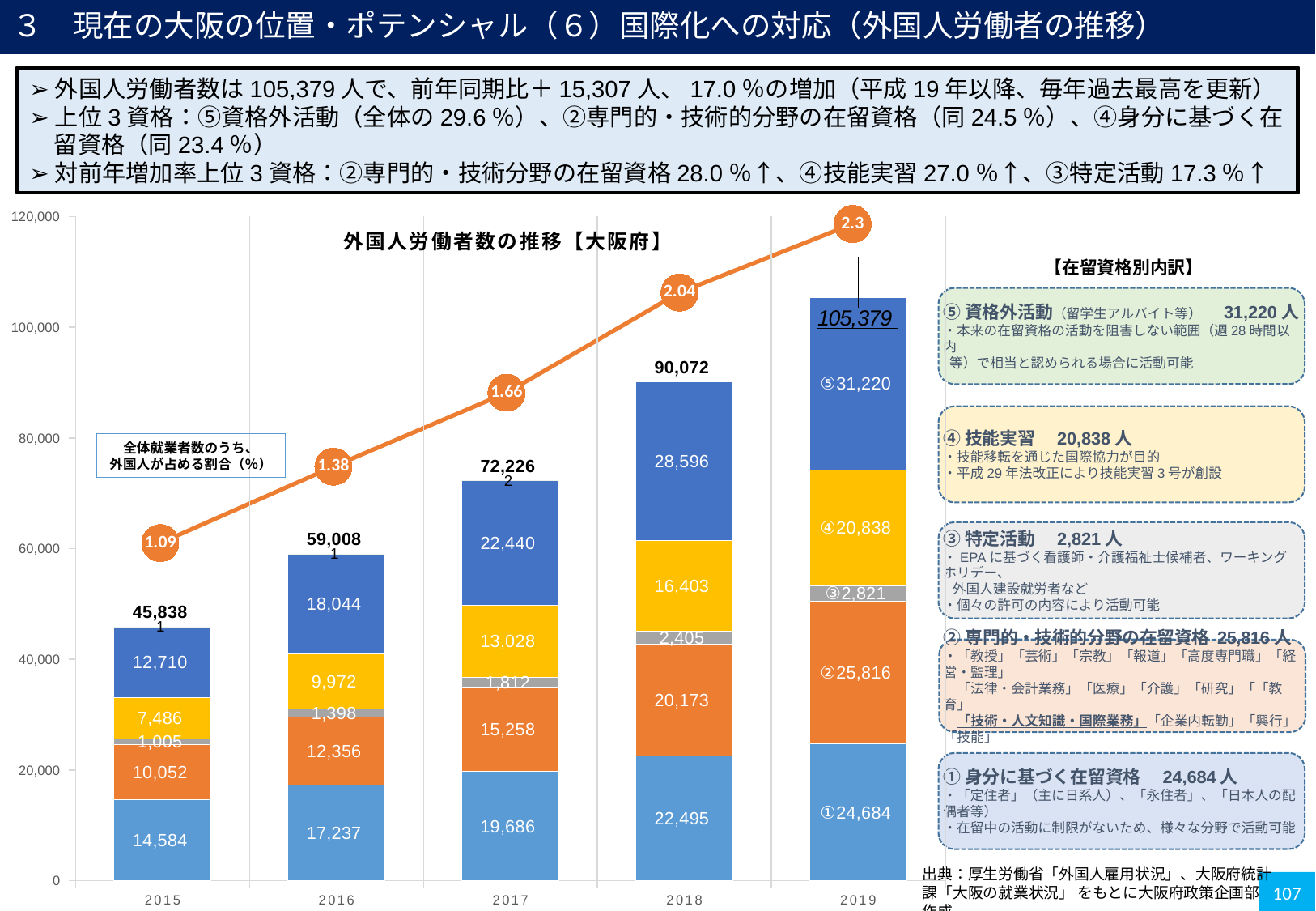

３　現在の大阪の位置・ポテンシャル（６）国際化への対応（外国人労働者の推移）
➢外国人労働者数は105,379人で、前年同期比＋15,307人、17.0％の増加（平成19年以降、毎年過去最高を更新）
➢上位3資格：⑤資格外活動（全体の29.6％）、②専門的・技術的分野の在留資格（同24.5％）、④身分に基づく在留資格（同23.4％）
➢対前年増加率上位3資格：②専門的・技術分野の在留資格28.0％↑、④技能実習27.0％↑、③特定活動17.3％↑

### Chart

| Category |  |
|---|---|
| 2015 | 1.09 |
| 2016 | 1.38 |
| 2017 | 1.66 |
| 2018 | 2.04 |
| 2019 | 2.3 |

### Chart: 外国人労働者数の推移【大阪府】

| Category | ①身分に基づく在留資格　 | ②専門的・技術分野 | ③特定活動 | ④技能実習 | ⑤資格外活動 | ■不明 | ⑥特定技能（新） | 合計 |
|---|---|---|---|---|---|---|---|---|
| 2015 | 14584.0 | 10052.0 | 1005.0 | 7486.0 | 12710.0 | 1.0 | None | 45838.0 |
| 2016 | 17237.0 | 12356.0 | 1398.0 | 9972.0 | 18044.0 | 1.0 | None | 59008.0 |
| 2017 | 19686.0 | 15258.0 | 1812.0 | 13028.0 | 22440.0 | 2.0 | None | 72226.0 |
| 2018 | 22495.0 | 20173.0 | 2405.0 | 16403.0 | 28596.0 | None | None | 90072.0 |
| 2019 | 24684.0 | 25816.0 | 2821.0 | 20838.0 | 31220.0 | None | None | 105379.0 |
【在留資格別内訳】
⑤資格外活動（留学生アルバイト等）　31,220人
・本来の在留資格の活動を阻害しない範囲（週28時間以内
 等）で相当と認められる場合に活動可能
④技能実習　20,838人
・技能移転を通じた国際協力が目的
・平成29年法改正により技能実習3号が創設
③特定活動　2,821人
・EPAに基づく看護師・介護福祉士候補者、ワーキングホリデー、
  外国人建設就労者など
・個々の許可の内容により活動可能
①身分に基づく在留資格　24,684人
・「定住者」（主に日系人）、「永住者」、「日本人の配偶者等）
・在留中の活動に制限がないため、様々な分野で活動可能
②専門的・技術的分野の在留資格 25,816人
・「教授」「芸術」「宗教」「報道」「高度専門職」「経営・監理」
　「法律・会計業務」「医療」「介護」「研究」「「教育」
　「技術・人文知識・国際業務」「企業内転勤」「興行」「技能」
全体就業者数のうち、
外国人が占める割合（％）
出典：厚生労働省「外国人雇用状況」、大阪府統計課「大阪の就業状況」 をもとに大阪府政策企画部作成
107